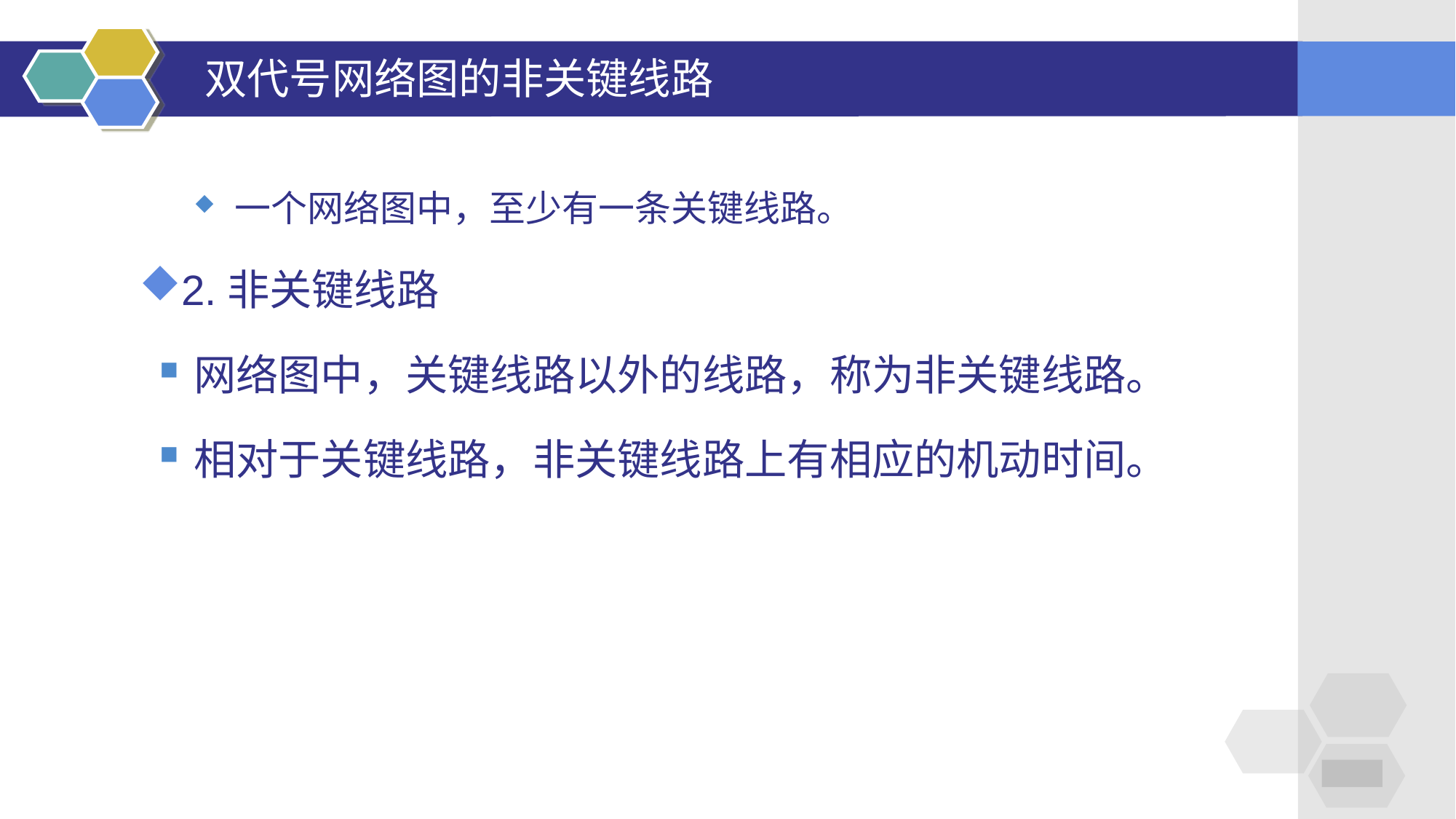

# 双代号网络图的非关键线路
一个网络图中，至少有一条关键线路。
2.非关键线路
网络图中，关键线路以外的线路，称为非关键线路。
相对于关键线路，非关键线路上有相应的机动时间。

6